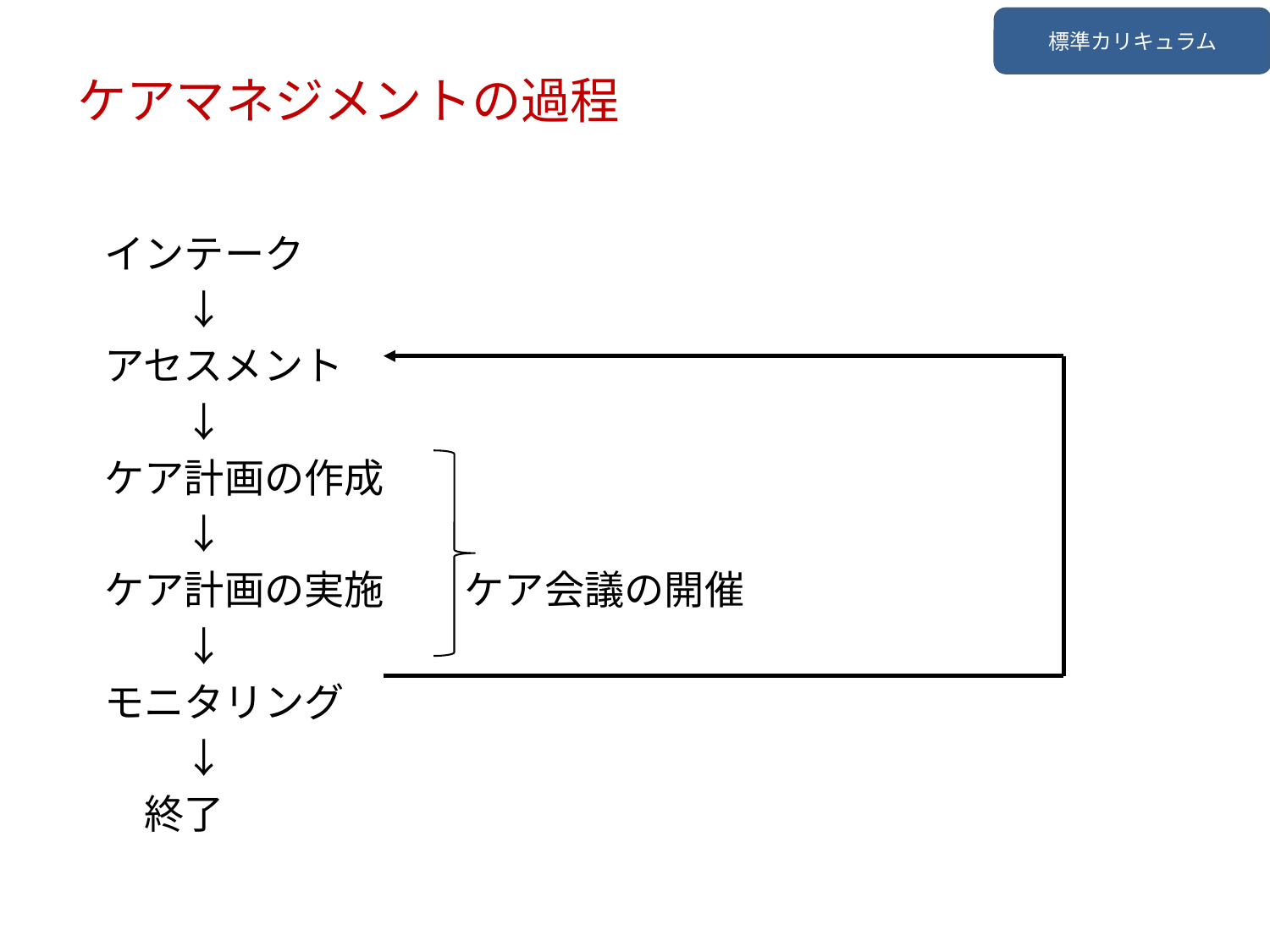

標準カリキュラム
ケアマネジメントの過程
インテーク
　　↓
アセスメント
　　↓
ケア計画の作成
　　↓
ケア計画の実施　　ケア会議の開催
　　↓
モニタリング
　　↓
　終了